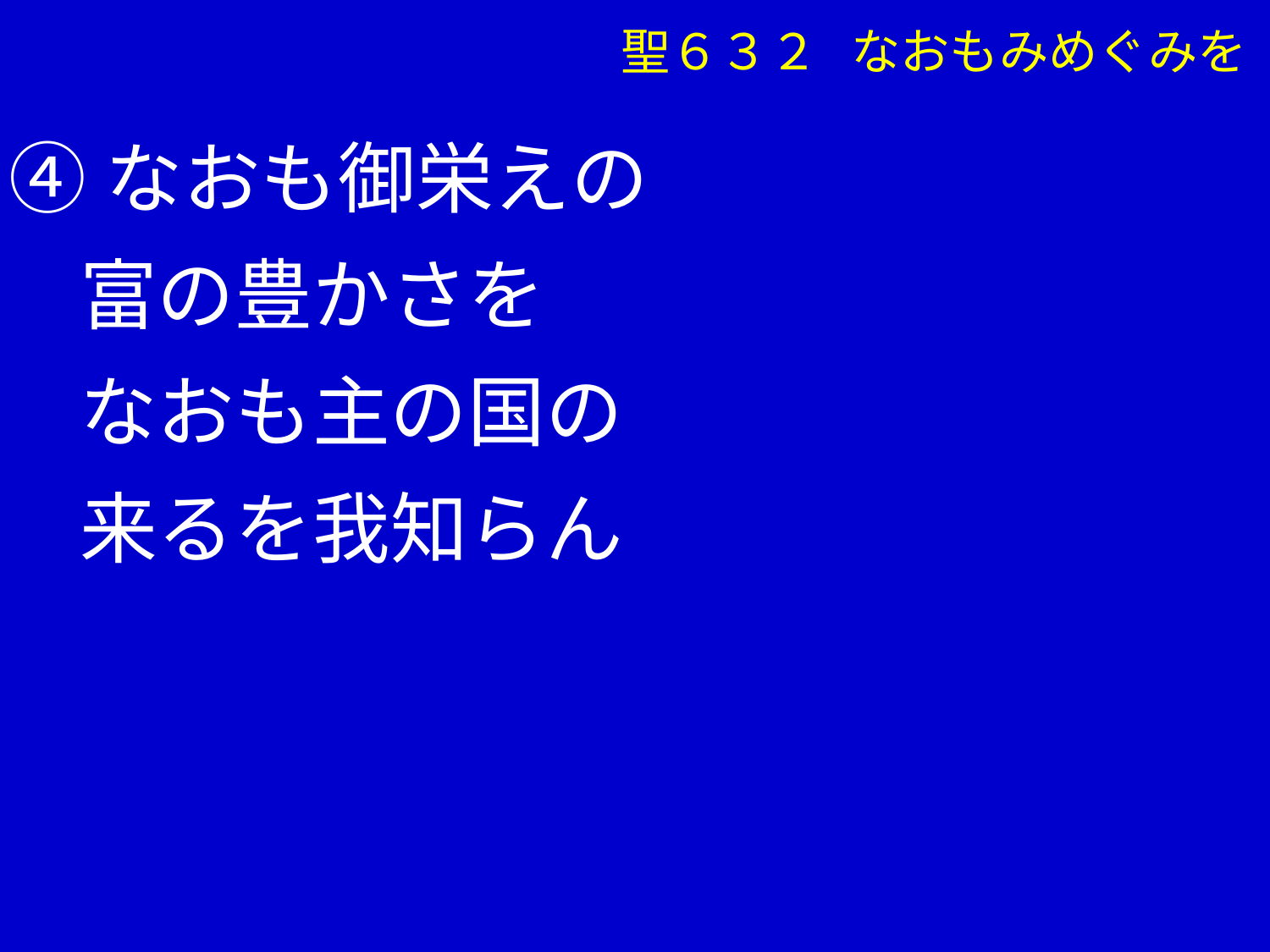

聖６３２   なおもみめぐみを
  ④なおも御栄えの
     富の豊かさを
     なおも主の国の
     来るを我知らん